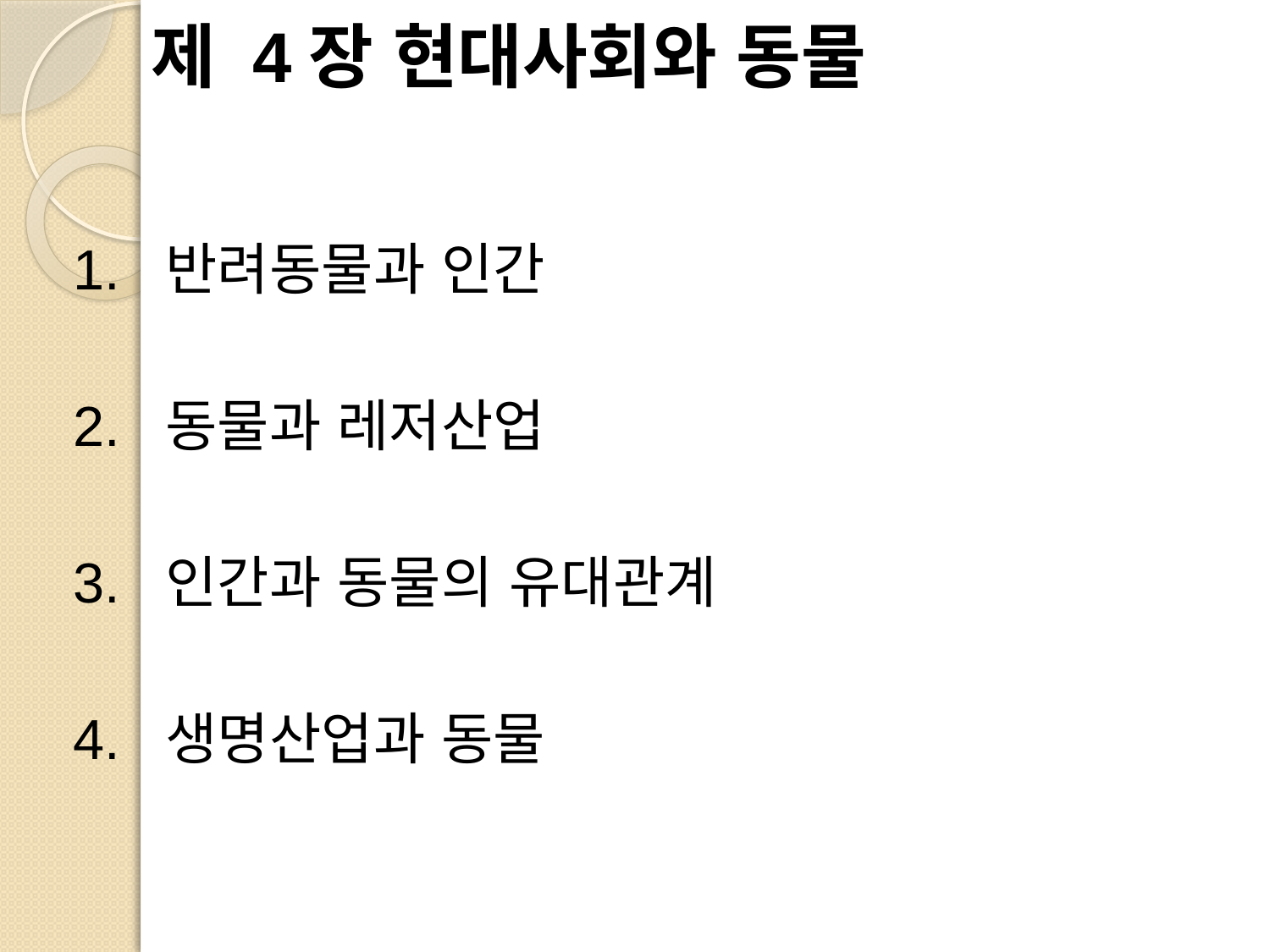

# 제 4장 현대사회와 동물

1.  반려동물과 인간

2.  동물과 레저산업

3.  인간과 동물의 유대관계

4.  생명산업과 동물